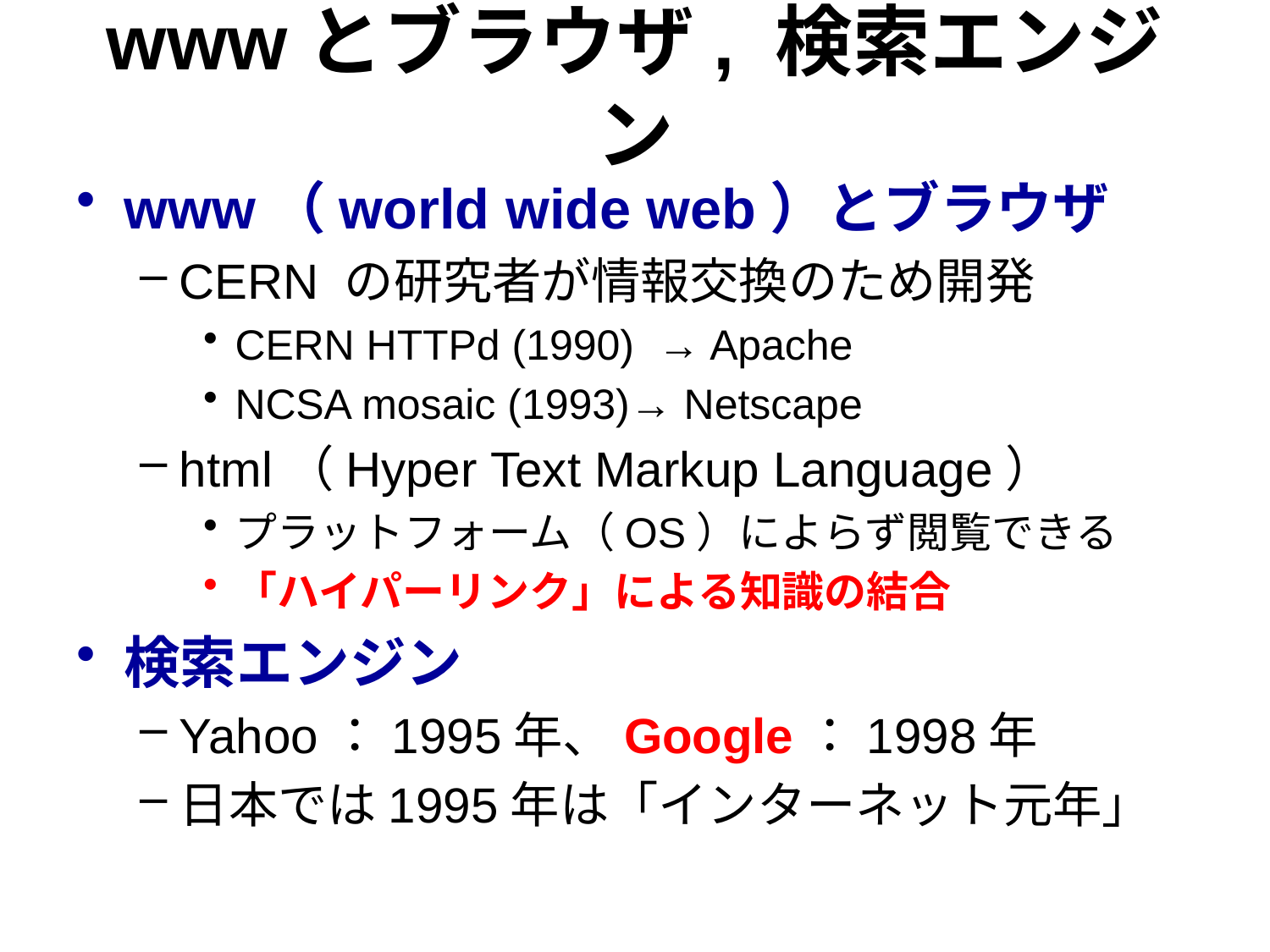

# wwwとブラウザ, 検索エンジン
www（world wide web）とブラウザ
CERN の研究者が情報交換のため開発
CERN HTTPd (1990)  → Apache
NCSA mosaic (1993)→ Netscape
html（Hyper Text Markup Language）
プラットフォーム（OS）によらず閲覧できる
「ハイパーリンク」による知識の結合
検索エンジン
Yahoo：1995年、Google：1998年
日本では1995年は「インターネット元年」